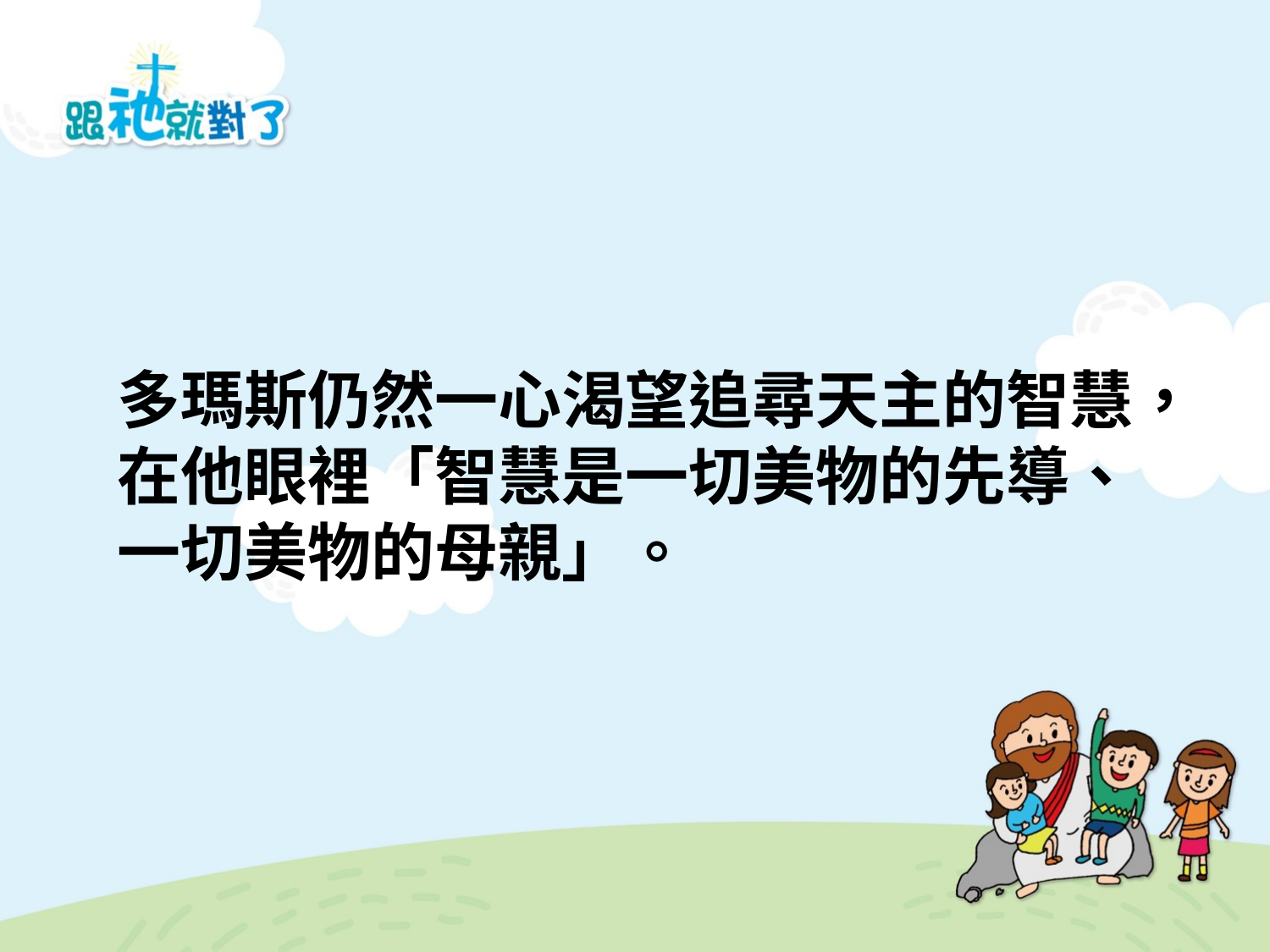

多瑪斯仍然一心渴望追尋天主的智慧，在他眼裡「智慧是一切美物的先導、一切美物的母親」。